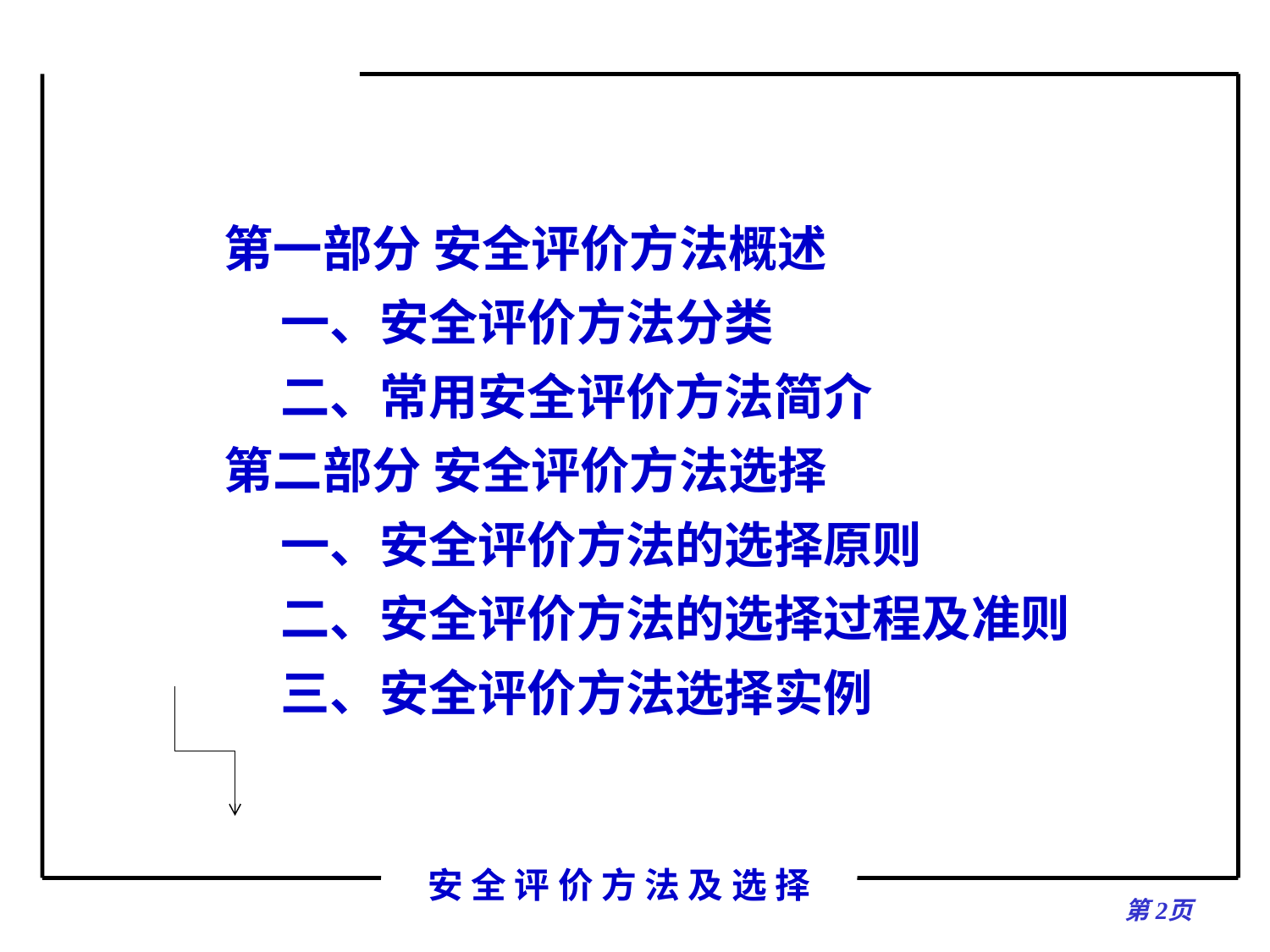

第一部分 安全评价方法概述
    一、安全评价方法分类
    二、常用安全评价方法简介
第二部分 安全评价方法选择
    一、安全评价方法的选择原则
    二、安全评价方法的选择过程及准则
    三、安全评价方法选择实例
第2页